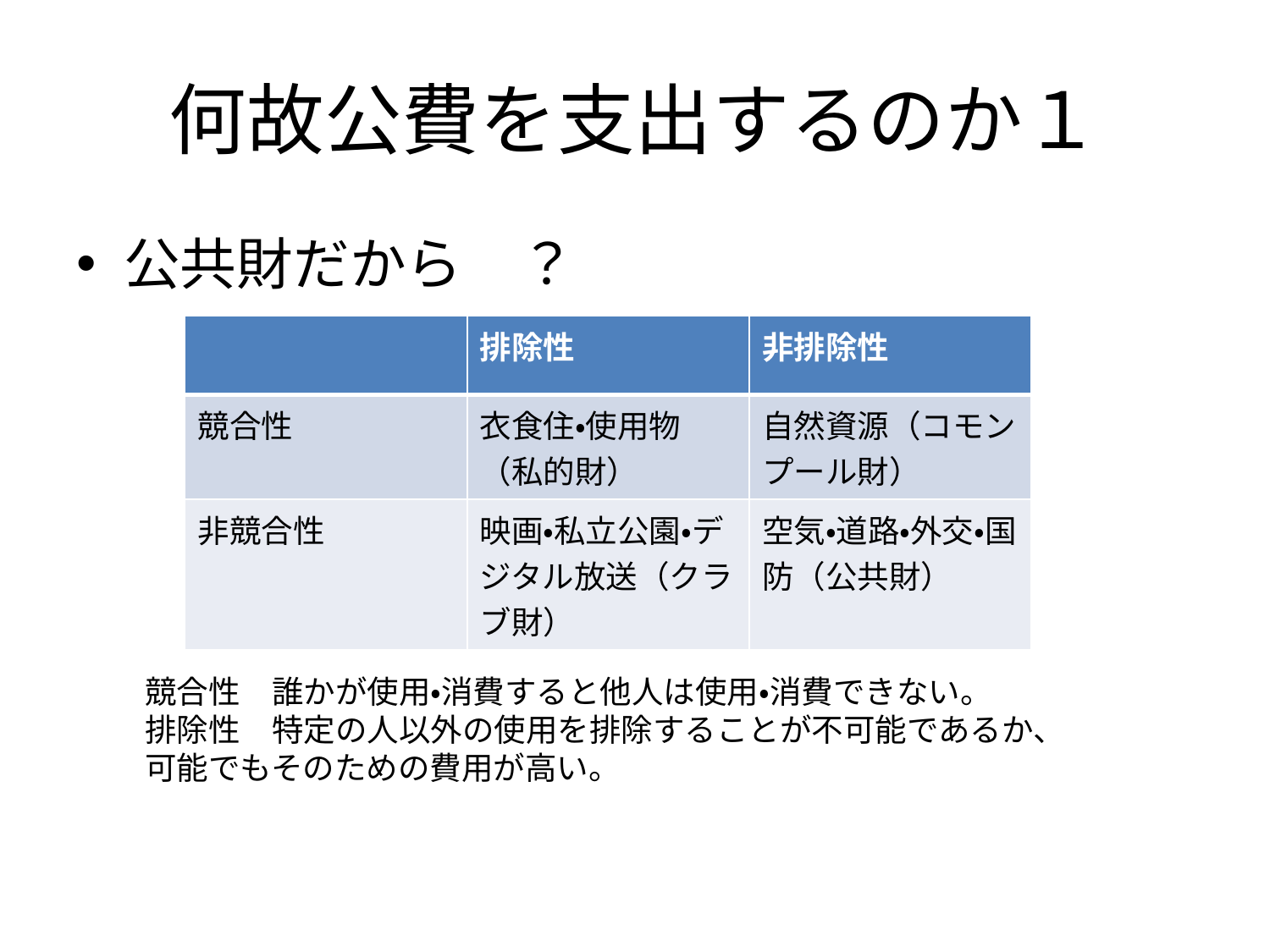

# 何故公費を支出するのか１
公共財だから　？
|  | 排除性 | 非排除性 |
| --- | --- | --- |
| 競合性 | 衣食住・使用物（私的財） | 自然資源（コモンプール財） |
| 非競合性 | 映画・私立公園・デジタル放送（クラブ財） | 空気・道路・外交・国防（公共財） |
競合性　誰かが使用・消費すると他人は使用・消費できない。
排除性　特定の人以外の使用を排除することが不可能であるか、
可能でもそのための費用が高い。